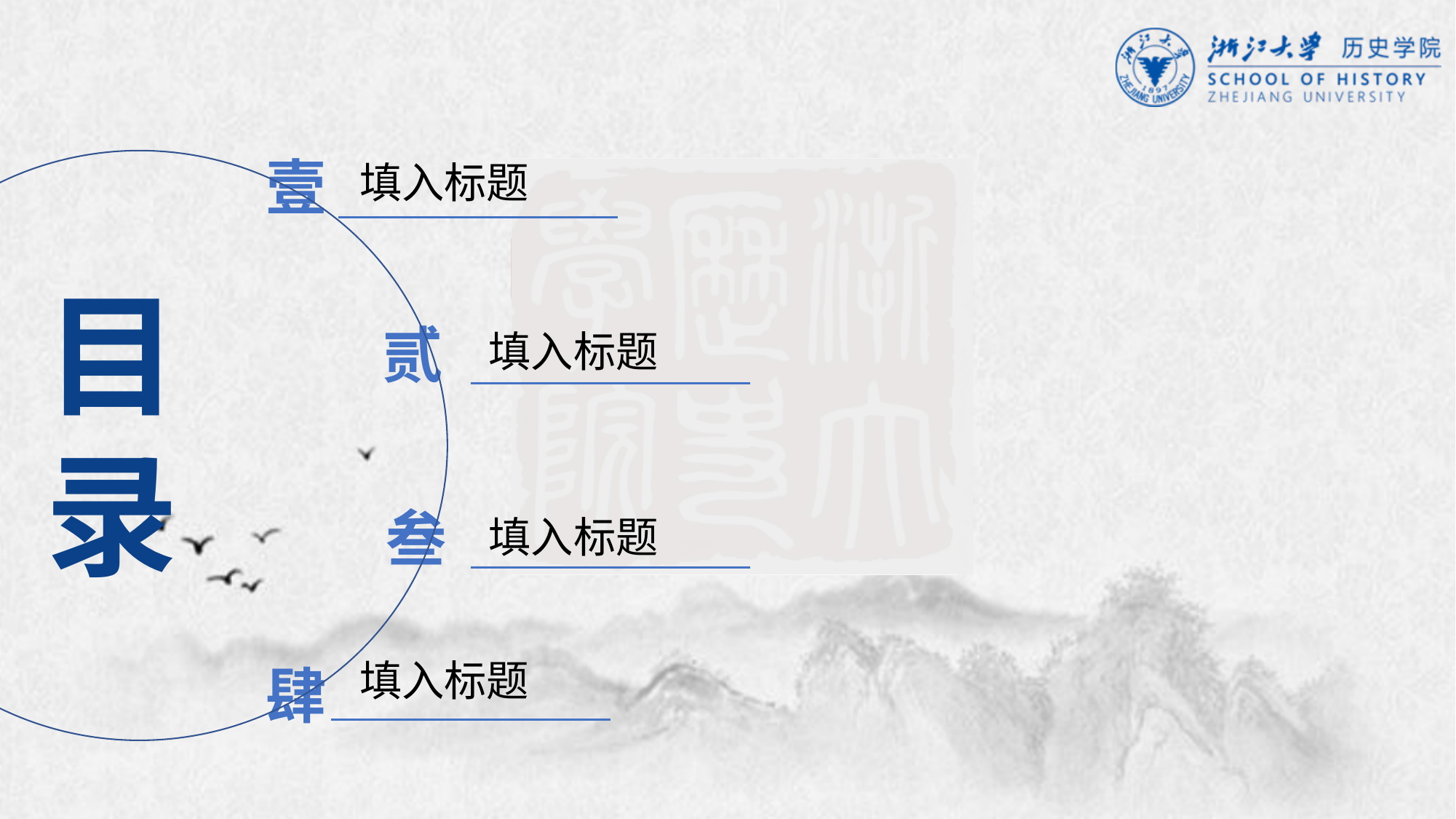

壹

填入标题
目
录
贰
填入标题
叁
填入标题
填入标题
肆